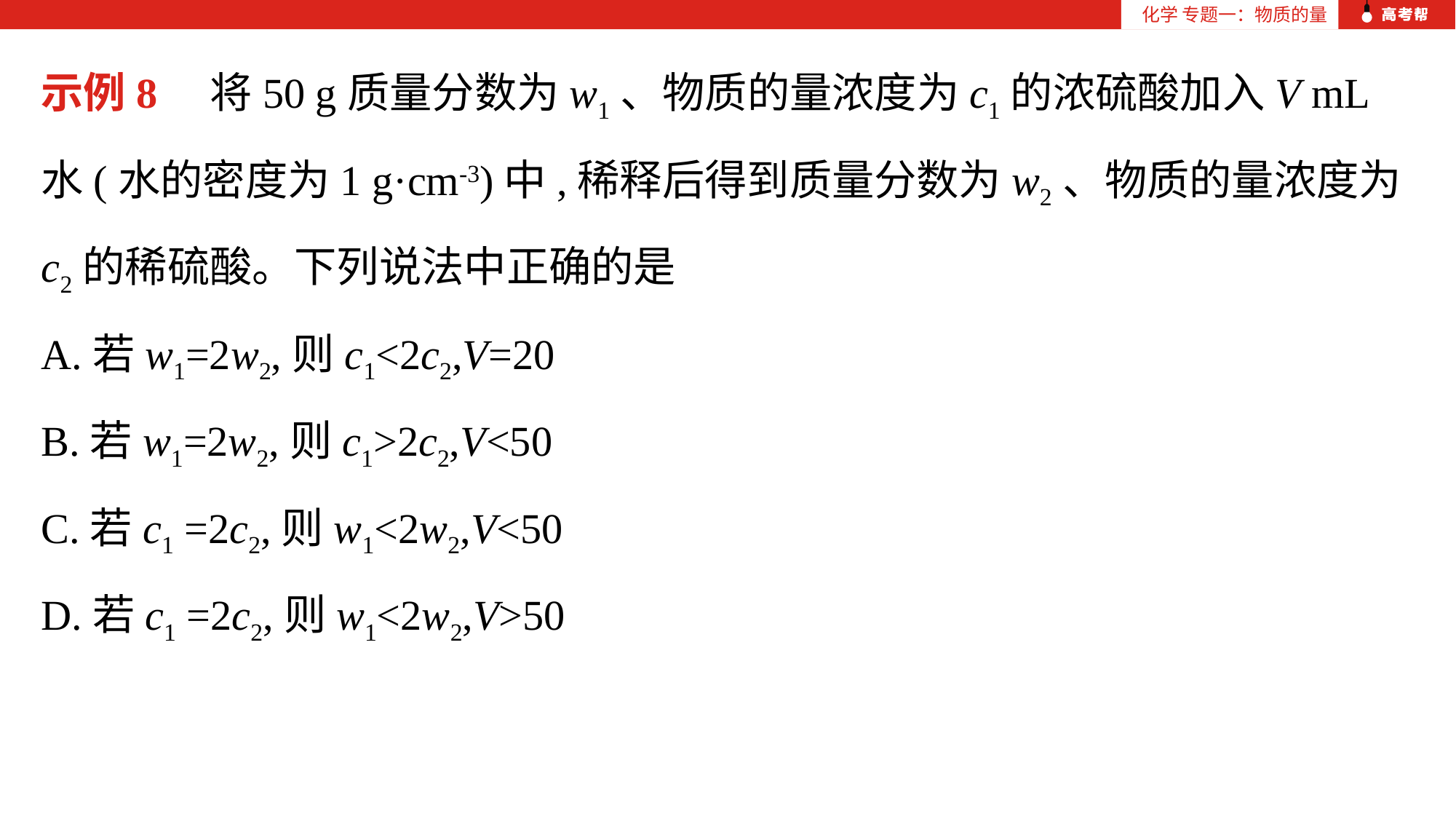

化学 专题一：物质的量
示例8　将50 g质量分数为w1、物质的量浓度为c1的浓硫酸加入V mL水(水的密度为1 g·cm-3)中,稀释后得到质量分数为w2、物质的量浓度为c2的稀硫酸。下列说法中正确的是
A.若w1=2w2,则c1<2c2,V=20
B.若w1=2w2,则c1>2c2,V<50
C.若c1 =2c2,则w1<2w2,V<50
D.若c1 =2c2,则w1<2w2,V>50